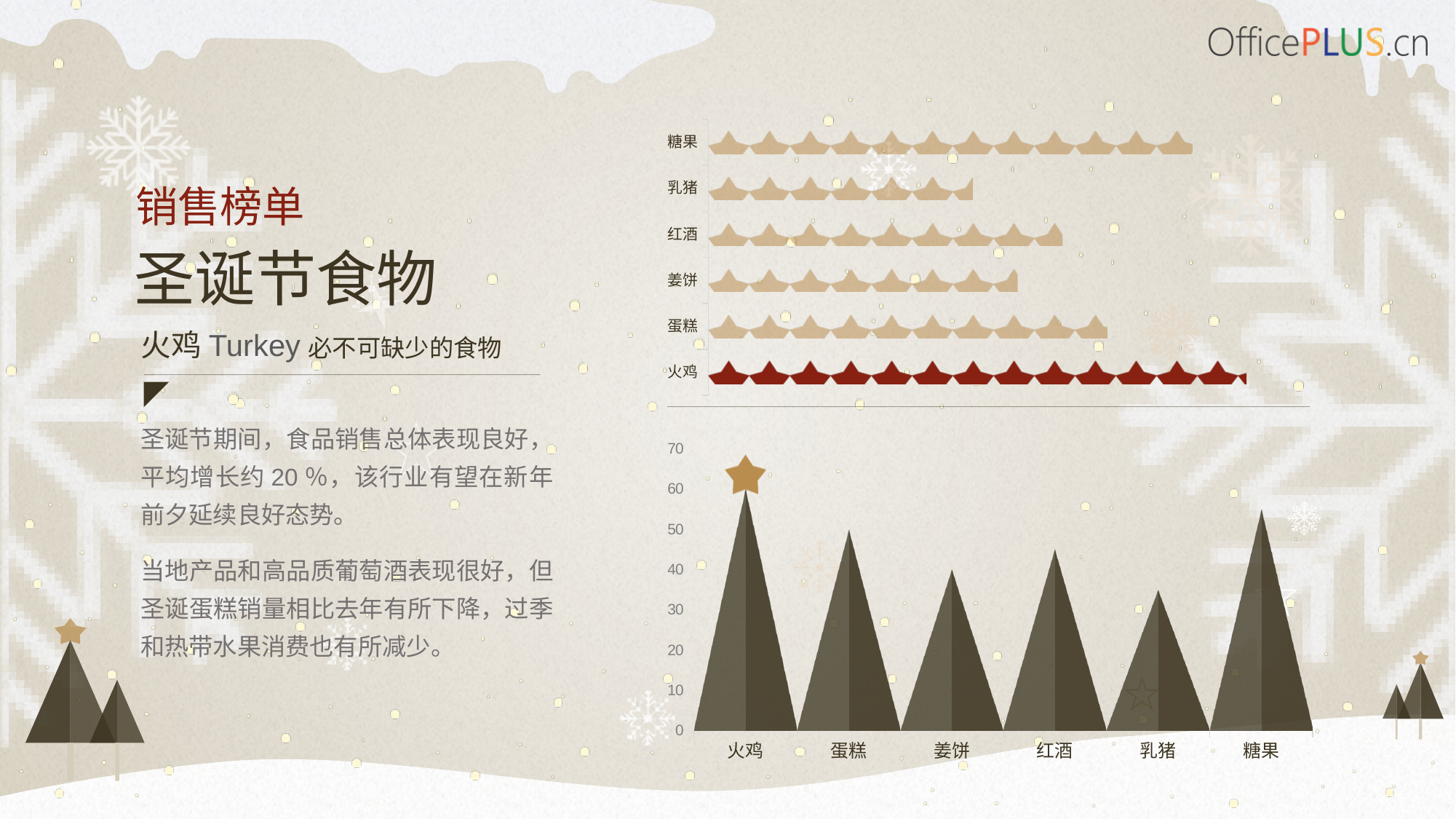

### Chart

| Category | 喜爱星标 |
|---|---|
| 火鸡 | 60.0 |
| 蛋糕 | 44.5 |
| 姜饼 | 34.5 |
| 红酒 | 39.5 |
| 乳猪 | 29.5 |
| 糖果 | 54.0 |
销售榜单
圣诞节食物
火鸡Turkey
必不可缺少的食物

圣诞节期间，食品销售总体表现良好，平均增长约20％，该行业有望在新年前夕延续良好态势。
当地产品和高品质葡萄酒表现很好，但圣诞蛋糕销量相比去年有所下降，过季和热带水果消费也有所减少。

### Chart

| Category | 系列 1 |
|---|---|
| 火鸡 | 60.0 |
| 蛋糕 | 50.0 |
| 姜饼 | 40.0 |
| 红酒 | 45.0 |
| 乳猪 | 35.0 |
| 糖果 | 55.0 |